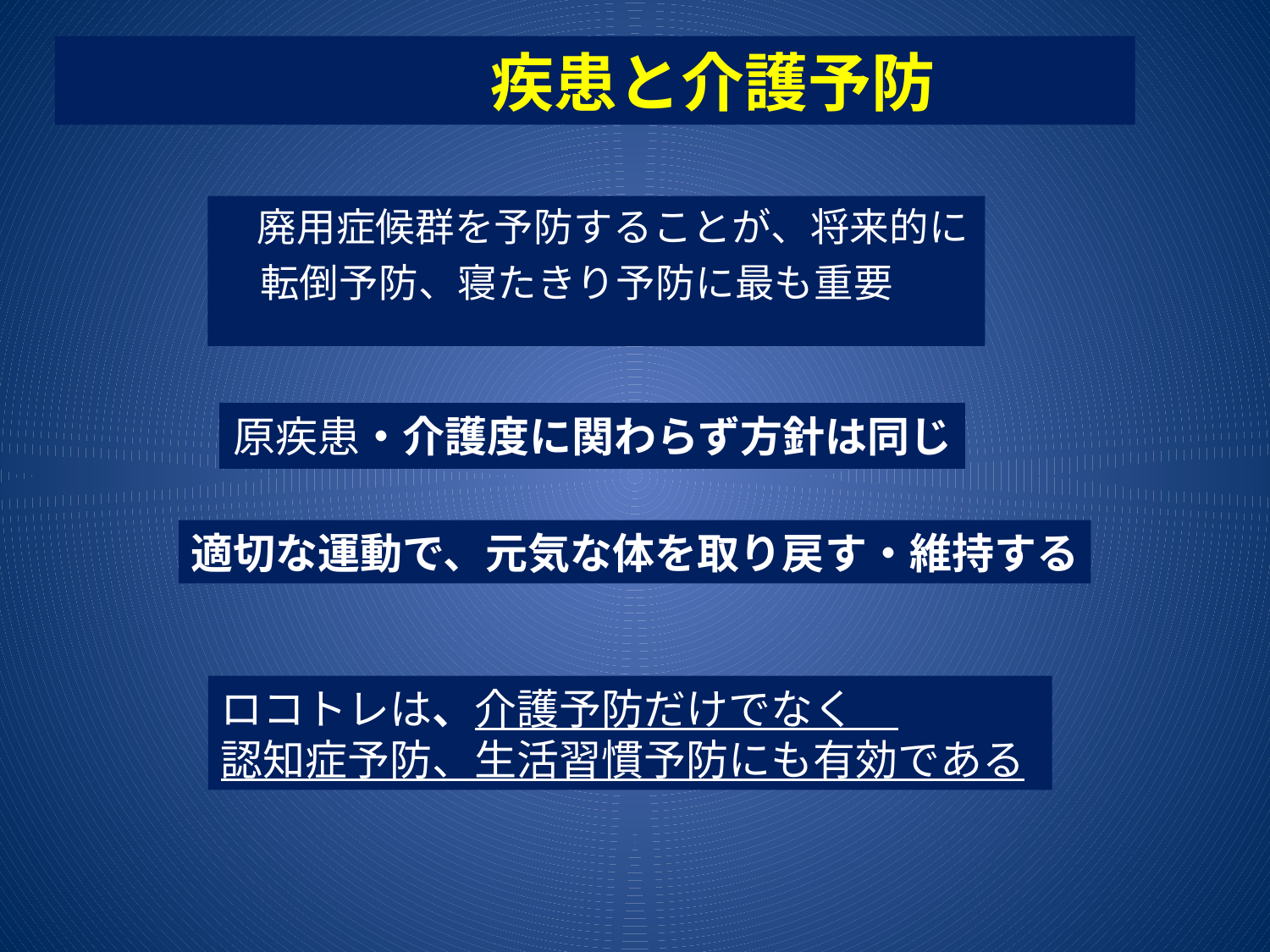

疾患と介護予防
　廃用症候群を予防することが、将来的に
　転倒予防、寝たきり予防に最も重要

原疾患・介護度に関わらず方針は同じ
適切な運動で、元気な体を取り戻す・維持する
ロコトレは、介護予防だけでなく
認知症予防、生活習慣予防にも有効である